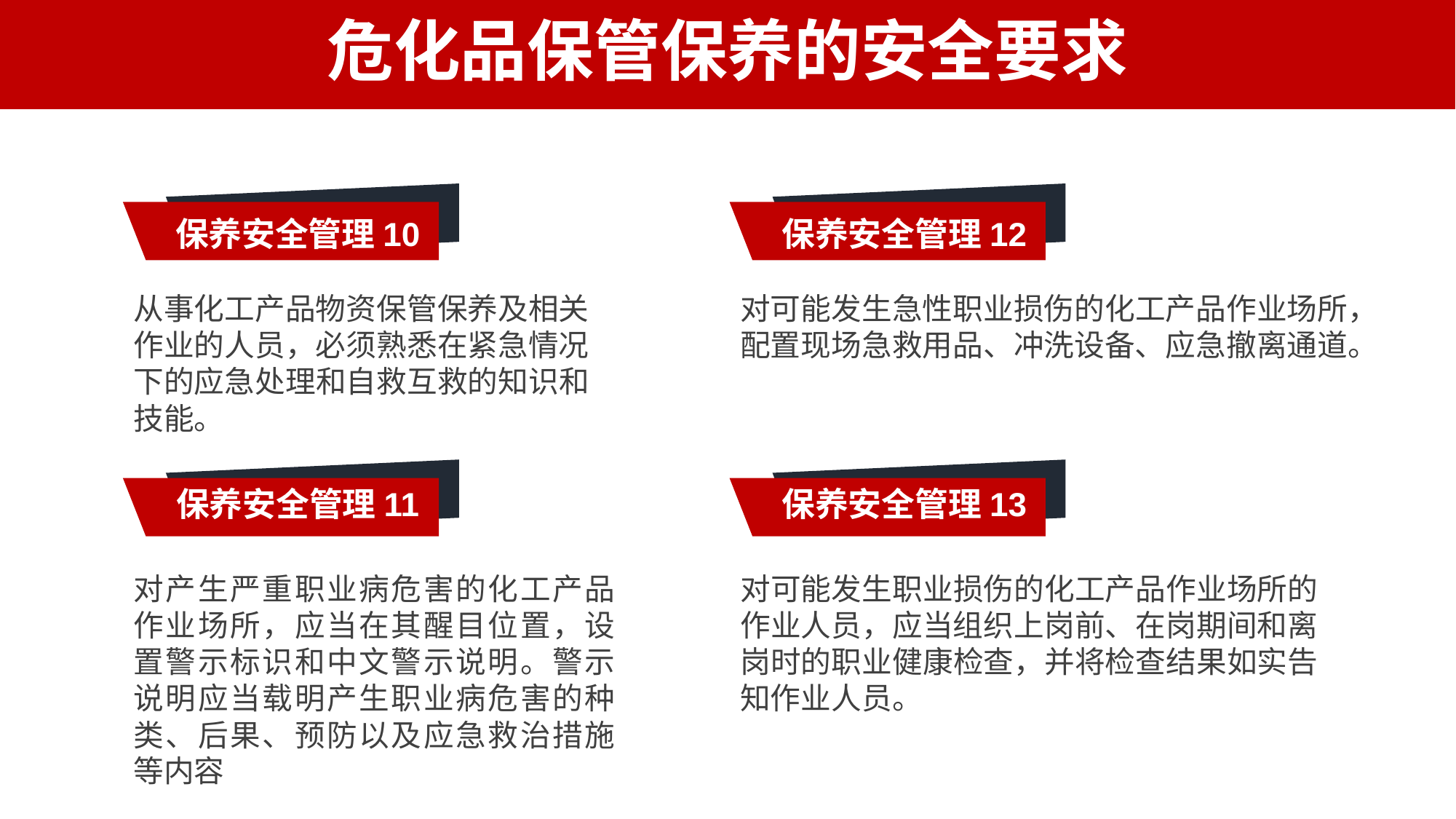

保养安全管理10
保养安全管理12
从事化工产品物资保管保养及相关作业的人员，必须熟悉在紧急情况下的应急处理和自救互救的知识和技能。
对可能发生急性职业损伤的化工产品作业场所，配置现场急救用品、冲洗设备、应急撤离通道。

保养安全管理11
保养安全管理13

对产生严重职业病危害的化工产品作业场所，应当在其醒目位置，设置警示标识和中文警示说明。警示说明应当载明产生职业病危害的种类、后果、预防以及应急救治措施等内容
对可能发生职业损伤的化工产品作业场所的作业人员，应当组织上岗前、在岗期间和离岗时的职业健康检查，并将检查结果如实告知作业人员。